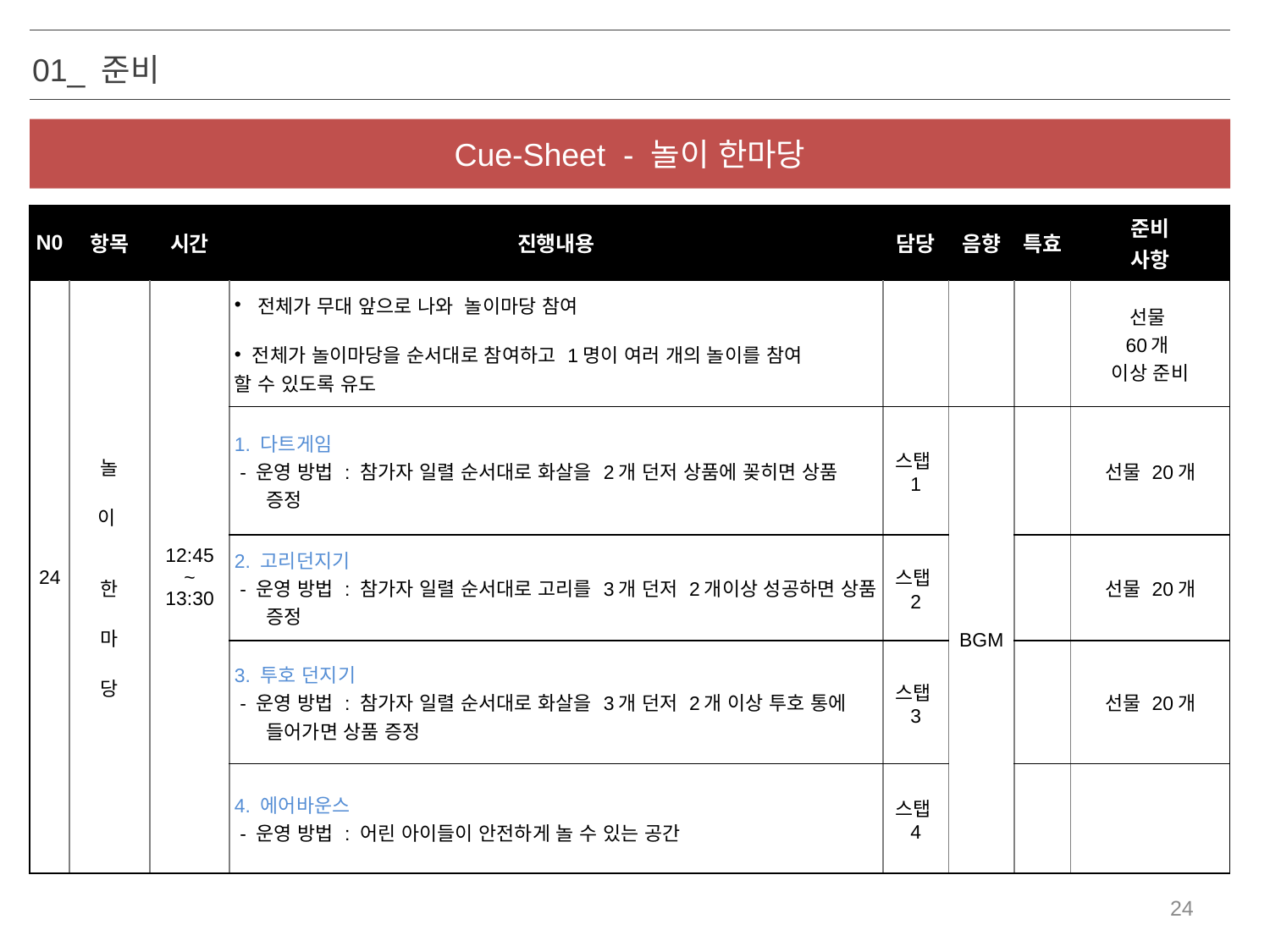

01_ 준비
Cue-Sheet  - 놀이 한마당
| N0 | 항목 | 시간 | 진행내용 | 담당 | 음향 | 특효 | 준비 사항 |
| --- | --- | --- | --- | --- | --- | --- | --- |
| 24 | 놀 이 한 마 당 | 12:45 ~ 13:30 | 전체가 무대 앞으로 나와 놀이마당 참여 전체가 놀이마당을 순서대로 참여하고 1명이 여러 개의 놀이를 참여 할 수 있도록 유도 |  |  |  | 선물 60개 이상 준비 |
|  |  |  | 1. 다트게임 - 운영 방법 : 참가자 일렬 순서대로 화살을 2개 던저 상품에 꽂히면 상품 증정 | 스탭 1 | BGM |  | 선물 20개 |
|  |  |  | 2. 고리던지기 - 운영 방법 : 참가자 일렬 순서대로 고리를 3개 던저 2개이상 성공하면 상품 증정 | 스탭 2 |  |  | 선물 20개 |
|  |  |  | 3. 투호 던지기 - 운영 방법 : 참가자 일렬 순서대로 화살을 3개 던저 2개 이상 투호 통에 들어가면 상품 증정 | 스탭 3 |  |  | 선물 20개 |
|  |  |  | 4. 에어바운스 - 운영 방법 : 어린 아이들이 안전하게 놀 수 있는 공간 | 스탭 4 |  |  |  |
24